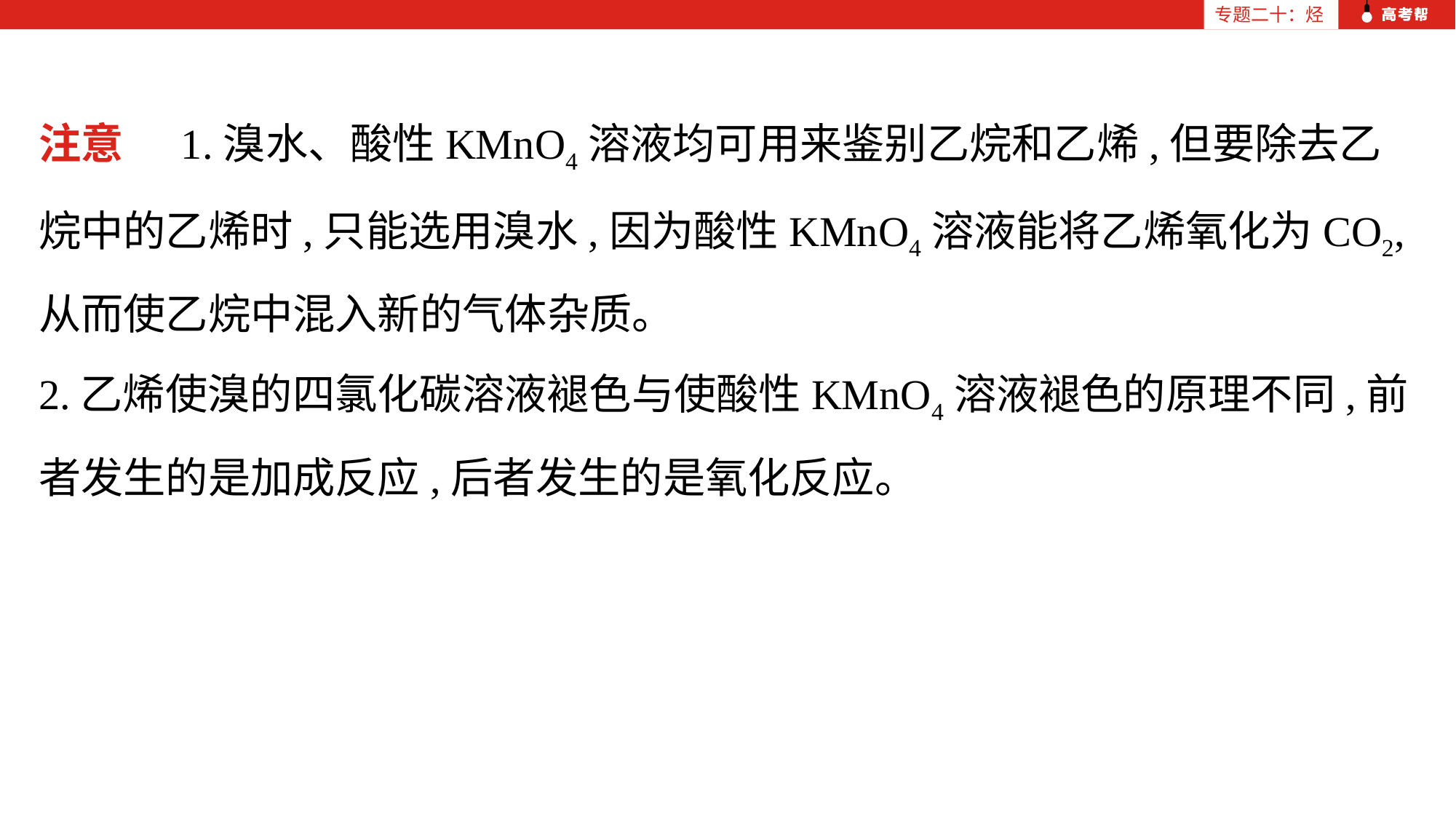

专题二十：烃

注意     1.溴水、酸性KMnO4溶液均可用来鉴别乙烷和乙烯,但要除去乙烷中的乙烯时,只能选用溴水,因为酸性KMnO4溶液能将乙烯氧化为CO2,从而使乙烷中混入新的气体杂质。
2.乙烯使溴的四氯化碳溶液褪色与使酸性KMnO4溶液褪色的原理不同,前者发生的是加成反应,后者发生的是氧化反应。